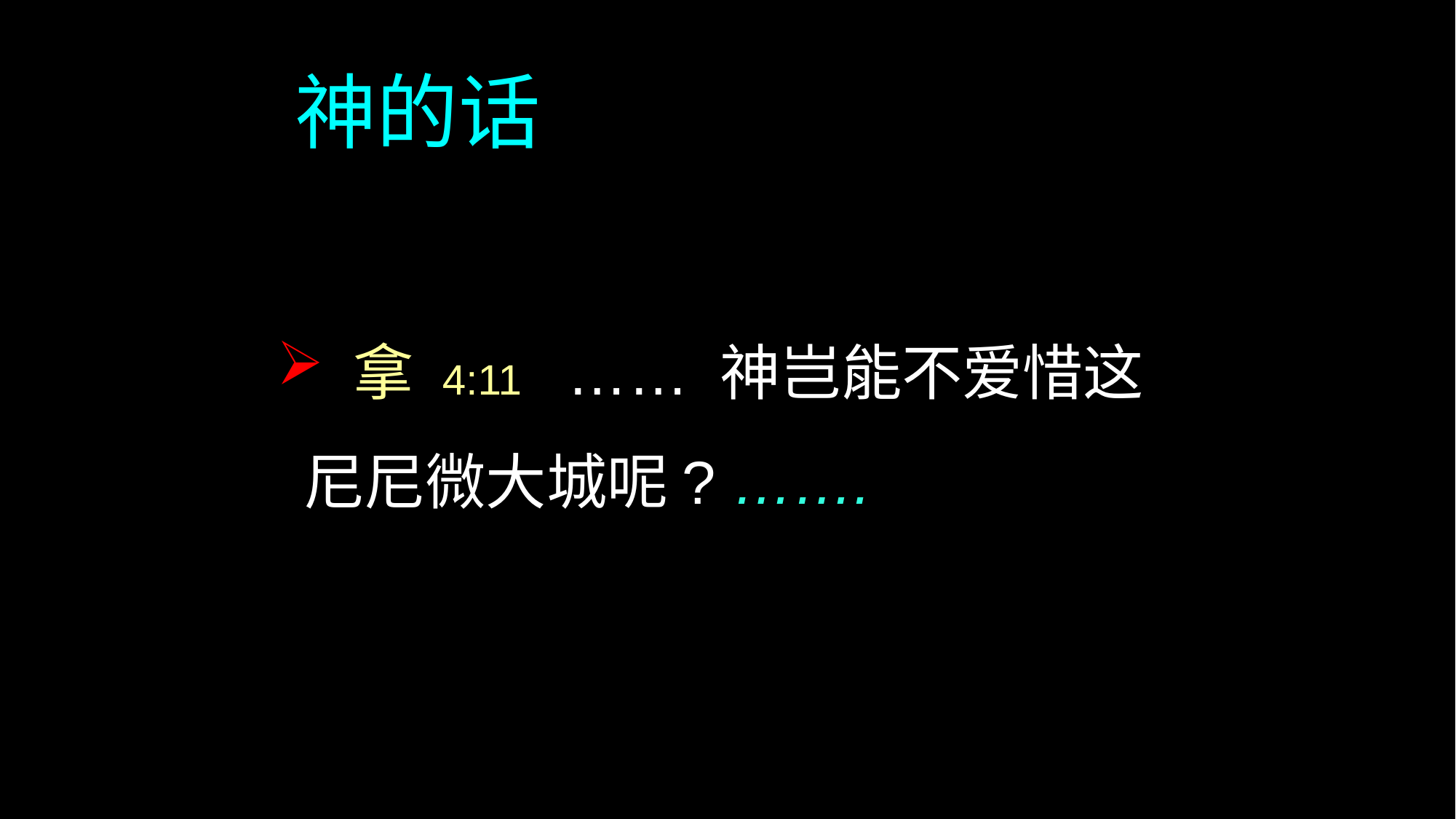

# 神的话

 拿 4:11   …… 神岂能不爱惜这尼尼微大城呢? …….